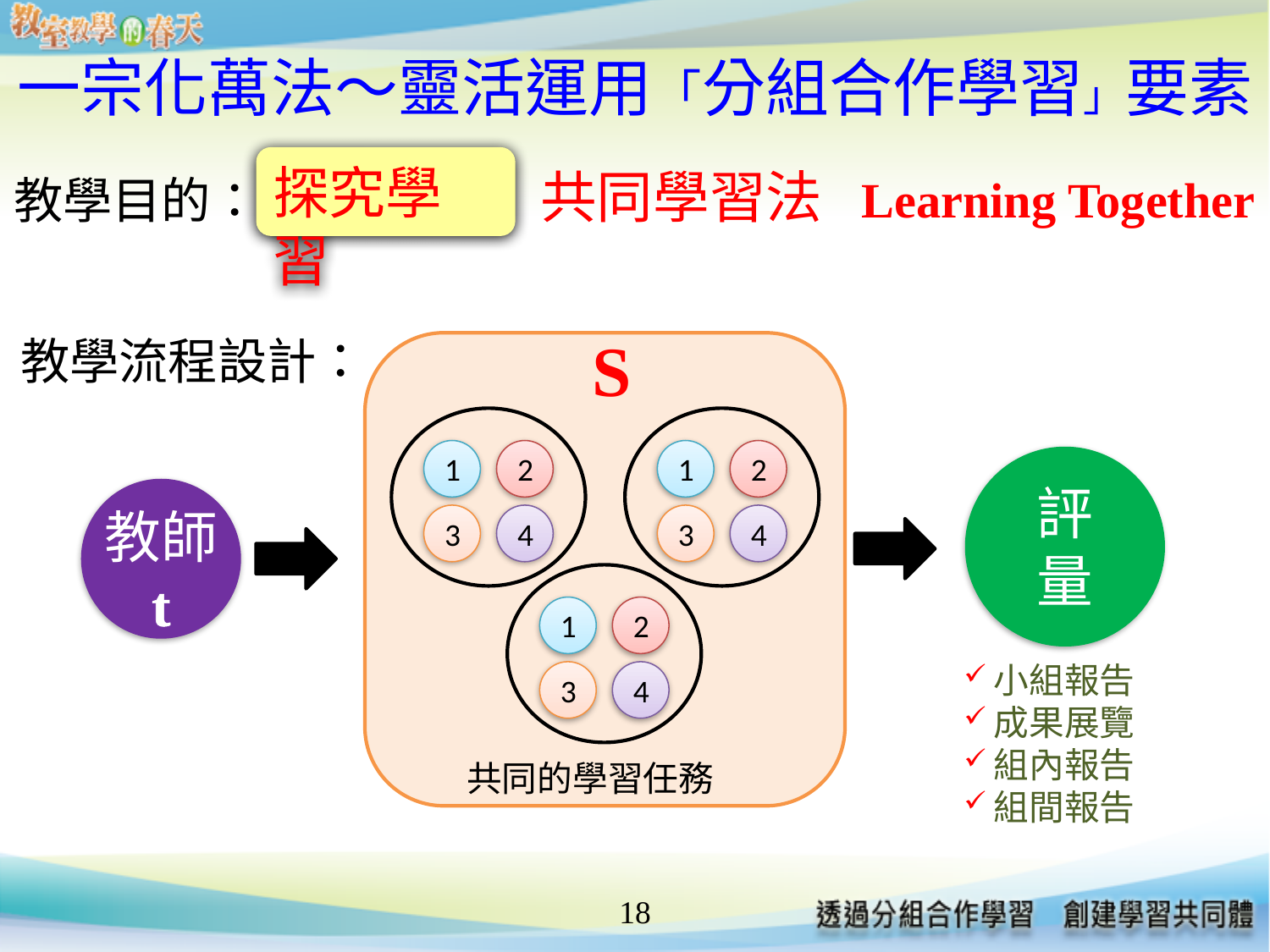

# 一宗化萬法～靈活運用「分組合作學習」要素
探究學習
共同學習法  Learning Together
教學目的：
S

共同的學習任務

1
2
3
4

1
2
3
4

1
2
3
4
教學流程設計：

評量

教師
t

小組報告
成果展覽
組內報告
組間報告
18